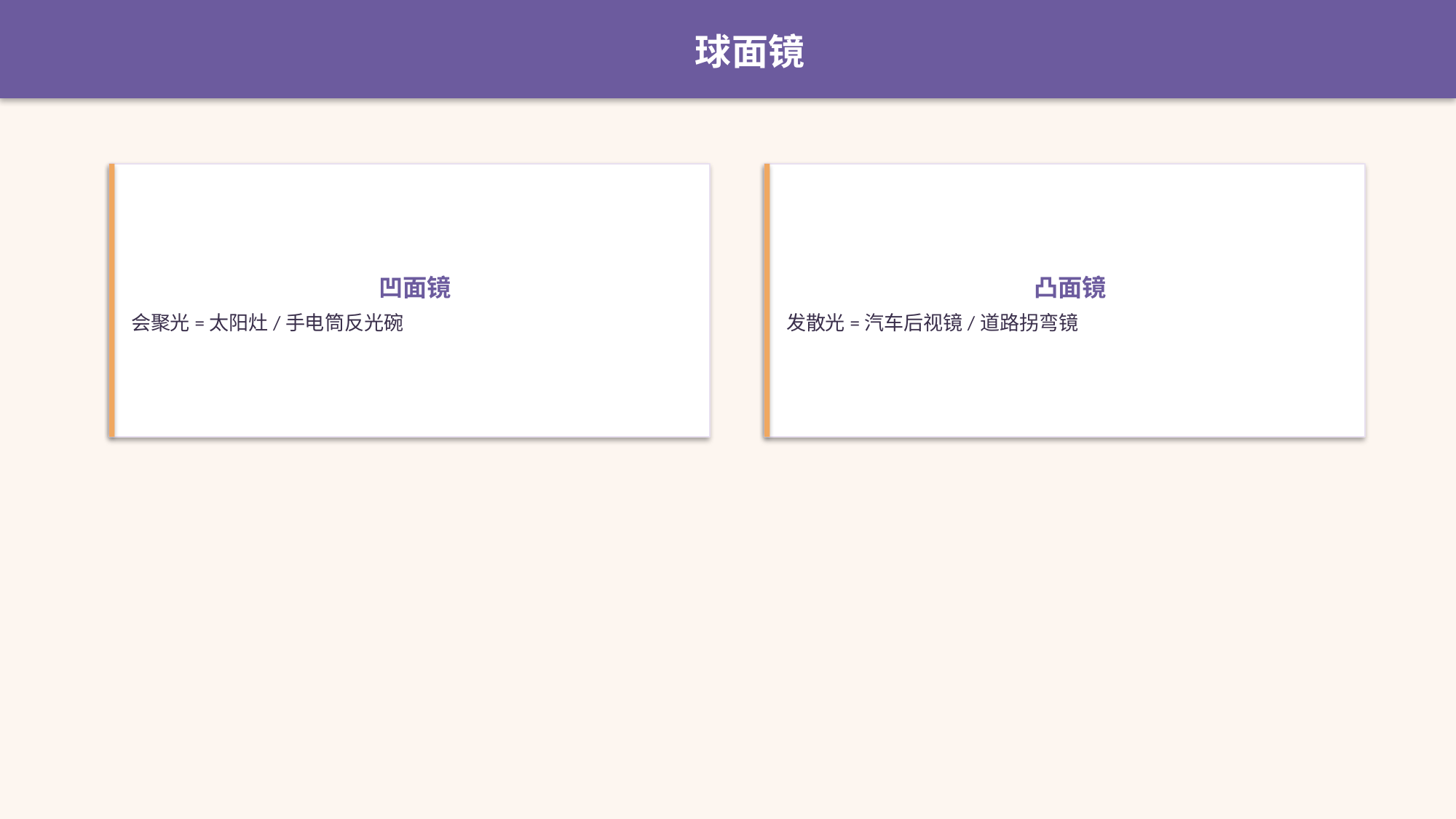

球面镜
凹面镜
会聚光=太阳灶/手电筒反光碗

凸面镜
发散光=汽车后视镜/道路拐弯镜